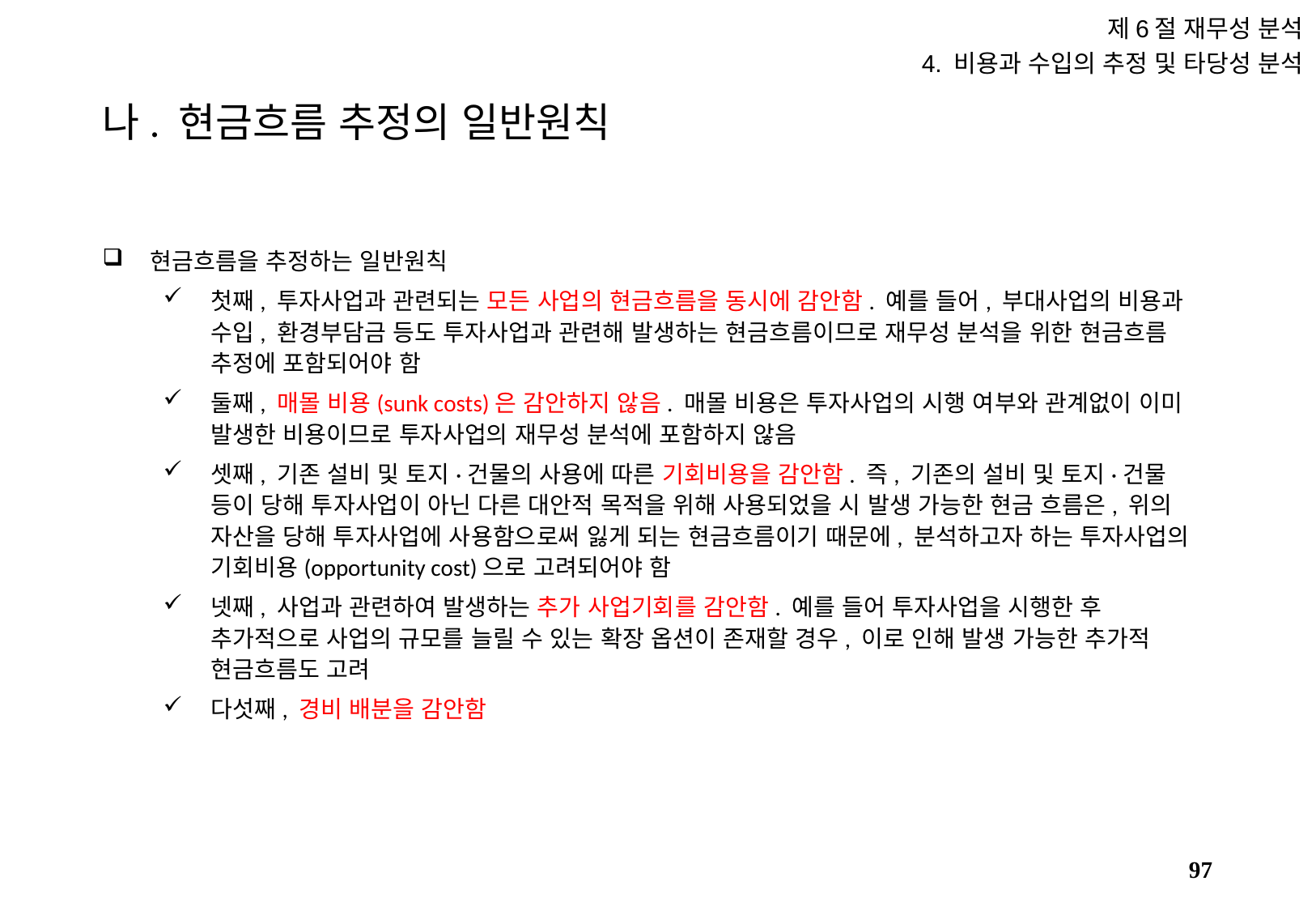

제6절 재무성 분석
4. 비용과 수입의 추정 및 타당성 분석
# 나. 현금흐름 추정의 일반원칙
현금흐름을 추정하는 일반원칙
첫째, 투자사업과 관련되는 모든 사업의 현금흐름을 동시에 감안함. 예를 들어, 부대사업의 비용과 수입, 환경부담금 등도 투자사업과 관련해 발생하는 현금흐름이므로 재무성 분석을 위한 현금흐름 추정에 포함되어야 함
둘째, 매몰 비용(sunk costs)은 감안하지 않음. 매몰 비용은 투자사업의 시행 여부와 관계없이 이미 발생한 비용이므로 투자사업의 재무성 분석에 포함하지 않음
셋째, 기존 설비 및 토지·건물의 사용에 따른 기회비용을 감안함. 즉, 기존의 설비 및 토지·건물 등이 당해 투자사업이 아닌 다른 대안적 목적을 위해 사용되었을 시 발생 가능한 현금 흐름은, 위의 자산을 당해 투자사업에 사용함으로써 잃게 되는 현금흐름이기 때문에, 분석하고자 하는 투자사업의 기회비용(opportunity cost)으로 고려되어야 함
넷째, 사업과 관련하여 발생하는 추가 사업기회를 감안함. 예를 들어 투자사업을 시행한 후 추가적으로 사업의 규모를 늘릴 수 있는 확장 옵션이 존재할 경우, 이로 인해 발생 가능한 추가적 현금흐름도 고려
다섯째, 경비 배분을 감안함
97